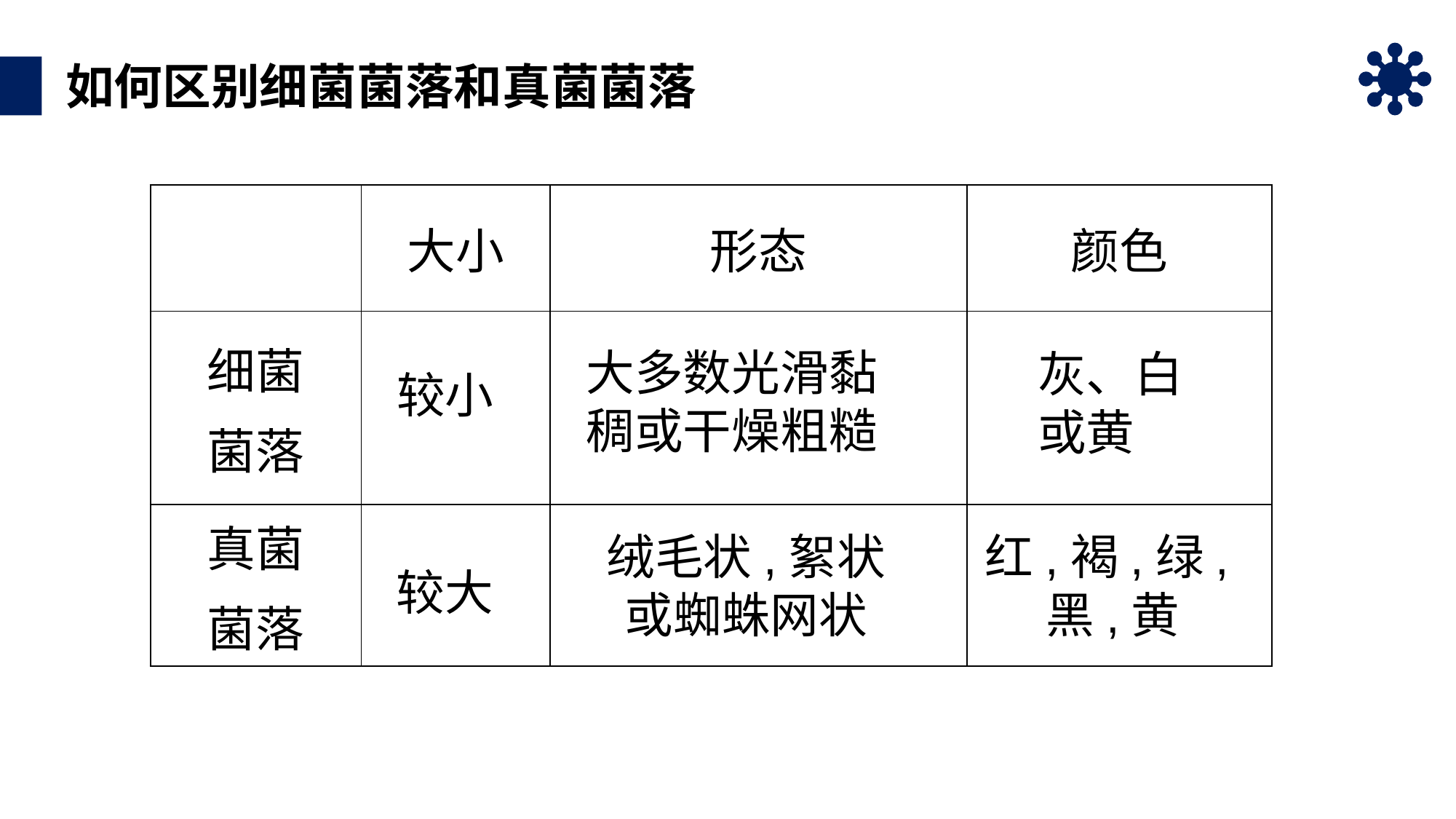

如何区别细菌菌落和真菌菌落

|  | 大小 | 形态 | 颜色 |
| --- | --- | --- | --- |
| 细菌 菌落 |  |  |  |
| 真菌 菌落 |  |  |  |
大多数光滑黏稠或干燥粗糙
灰、白或黄
较小

绒毛状,絮状或蜘蛛网状
红,褐,绿,黑,黄
较大